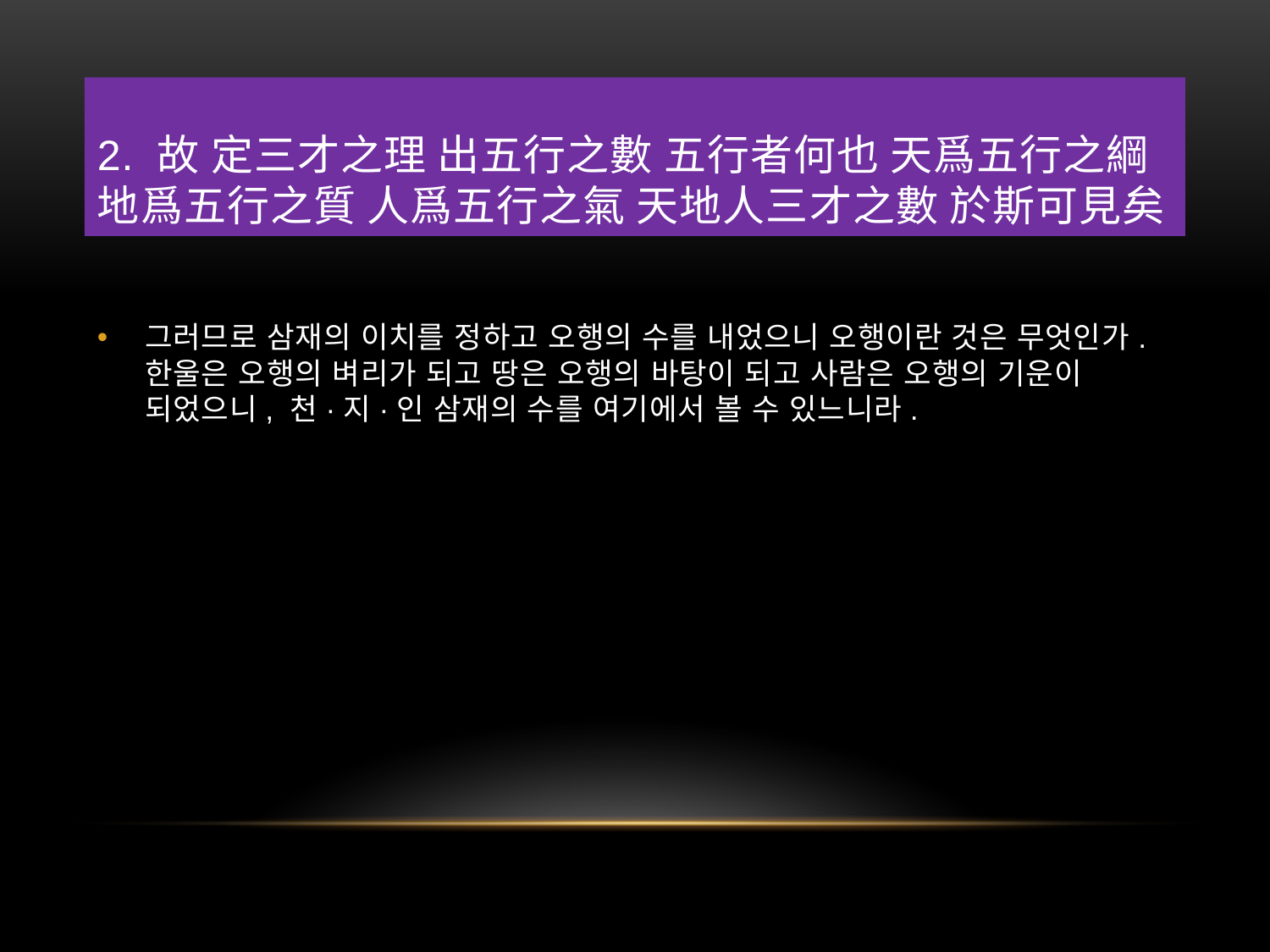

# 2. 故 定三才之理 出五行之數 五行者何也 天爲五行之綱 地爲五行之質 人爲五行之氣 天地人三才之數 於斯可見矣
그러므로 삼재의 이치를 정하고 오행의 수를 내었으니 오행이란 것은 무엇인가. 한울은 오행의 벼리가 되고 땅은 오행의 바탕이 되고 사람은 오행의 기운이 되었으니, 천·지·인 삼재의 수를 여기에서 볼 수 있느니라.